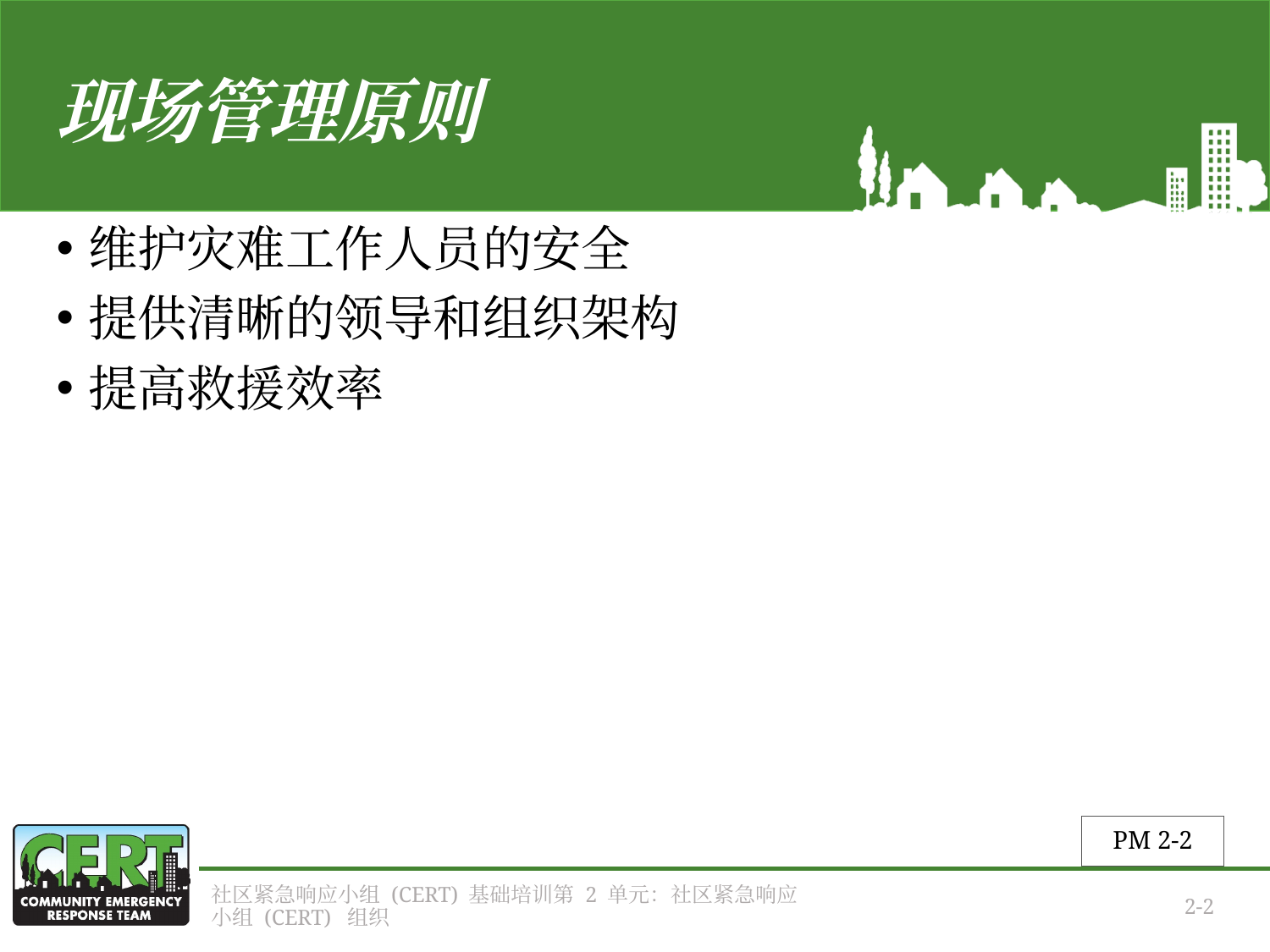

# 现场管理原则
维护灾难工作人员的安全
提供清晰的领导和组织架构
提高救援效率
PM 2-2
社区紧急响应小组 (CERT) 基础培训第 2 单元：社区紧急响应小组 (CERT)  组织
2-2